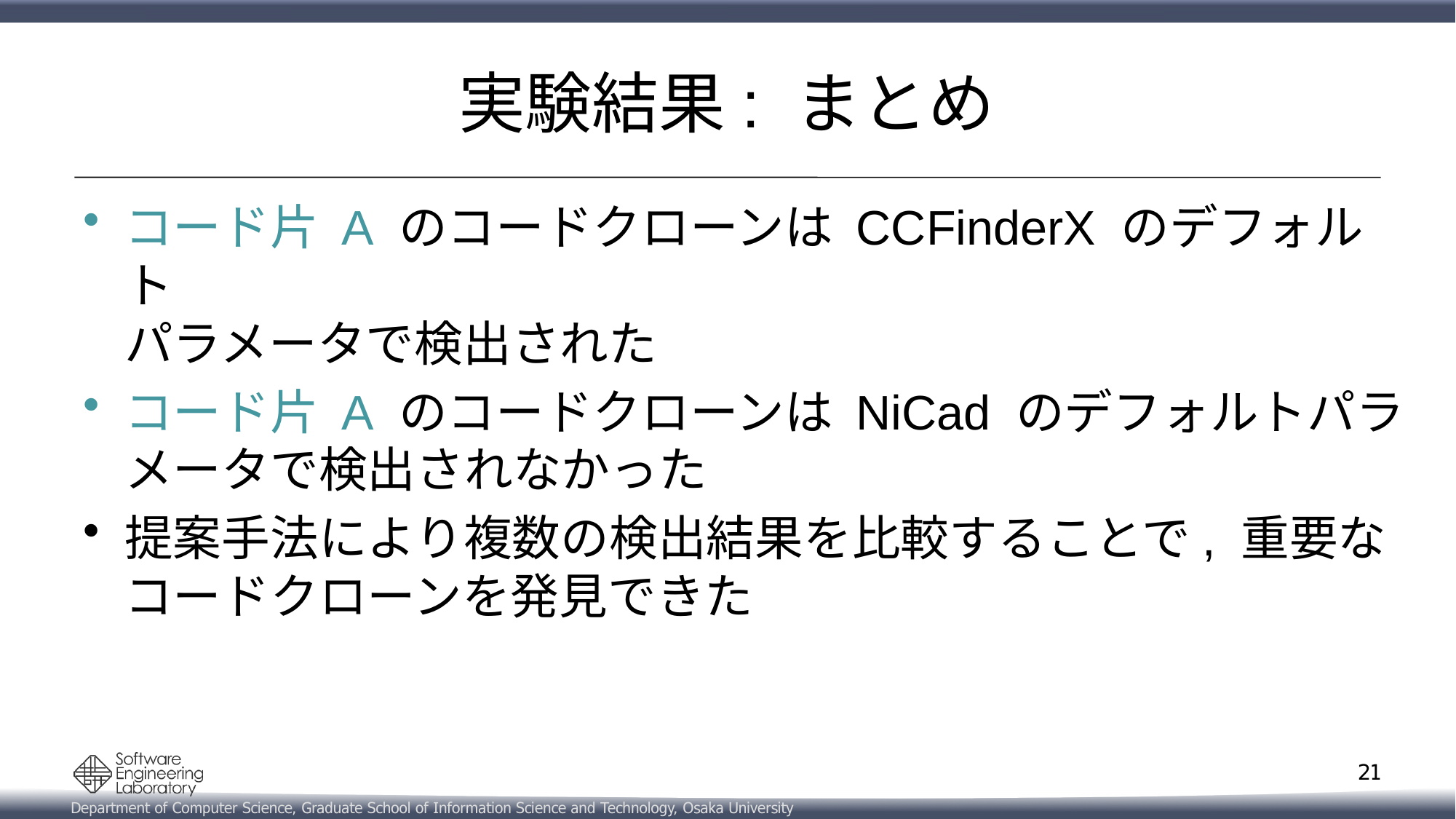

# 実験結果: まとめ
コード片 A のコードクローンは CCFinderX のデフォルト
パラメータで検出された
コード片 A のコードクローンは NiCad のデフォルトパラメータで検出されなかった
提案手法により複数の検出結果を比較することで, 重要な
コードクローンを発見できた
21